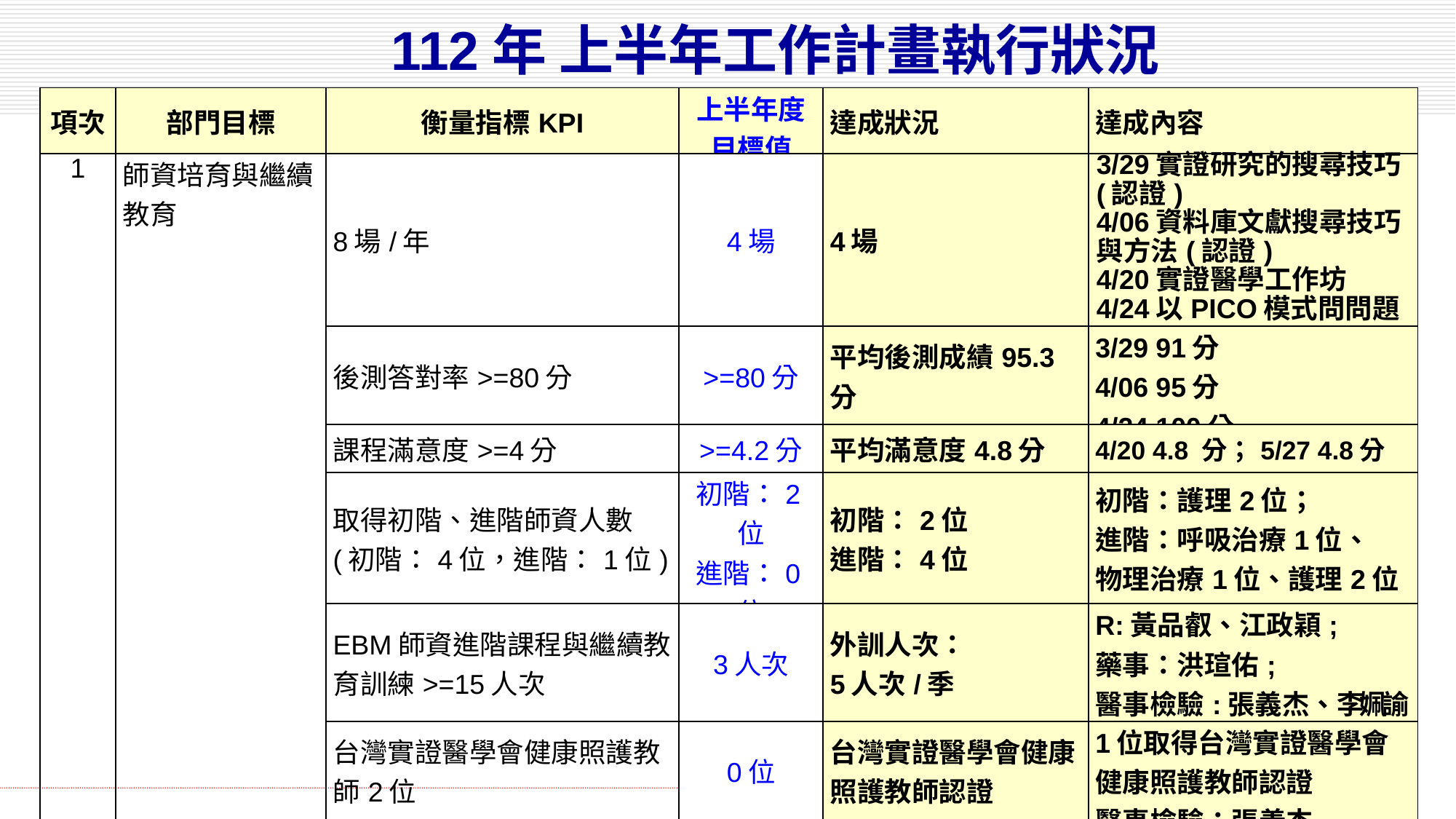

112年 上半年工作計畫執行狀況
| 項次 | 部門目標 | 衡量指標KPI | 上半年度 目標值 | 達成狀況 | 達成內容 |
| --- | --- | --- | --- | --- | --- |
| 1 | 師資培育與繼續教育 | 8場/年 | 4場 | 4場 | 3/29實證研究的搜尋技巧(認證) 4/06資料庫文獻搜尋技巧與方法(認證) 4/20實證醫學工作坊 4/24以PICO模式問問題 |
|  |  | 後測答對率>=80分 | >=80分 | 平均後測成績95.3分 | 3/29 91分 4/06 95分 4/24 100分 |
|  |  | 課程滿意度>=4分 | >=4.2分 | 平均滿意度4.8分 | 4/20 4.8 分；5/27 4.8分 |
|  |  | 取得初階、進階師資人數 (初階：4位，進階：1位) | 初階：2位 進階：0位 | 初階：2位 進階：4位 | 初階：護理2位； 進階：呼吸治療1位、 物理治療1位、護理2位 |
|  |  | EBM師資進階課程與繼續教育訓練>=15人次 | 3人次 | 外訓人次： 5人次/季 | R:黃品叡、江政穎; 藥事：洪瑄佑; 醫事檢驗:張義杰、李姵諭 |
|  |  | 台灣實證醫學會健康照護教師2位 | 0位 | 台灣實證醫學會健康照護教師認證 | 1位取得台灣實證醫學會健康照護教師認證 醫事檢驗：張義杰 |